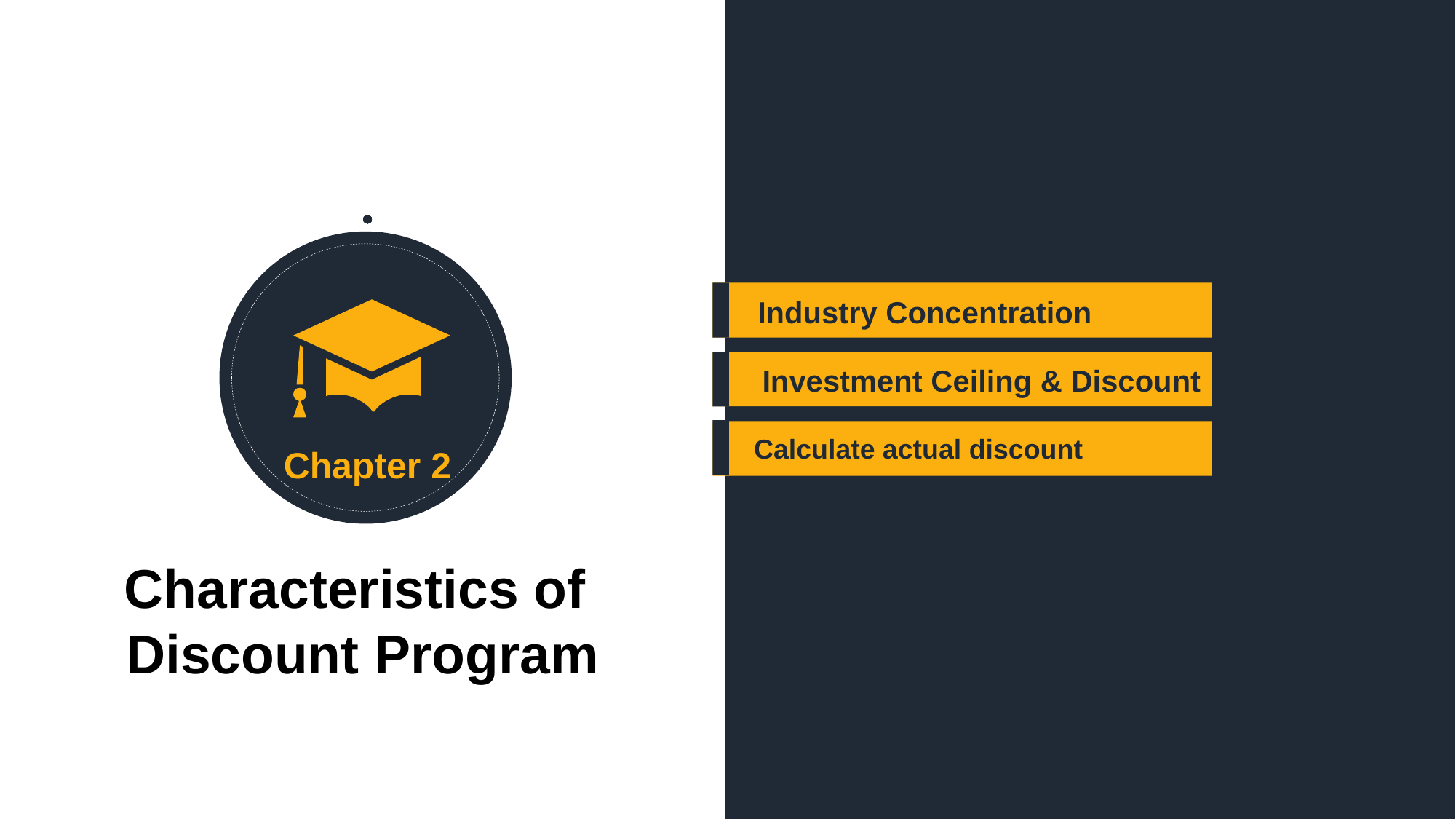

Industry Concentration
Investment Ceiling & Discount
Calculate actual discount
研究理论与文献综述
主要创新

Chapter 2
Characteristics of
Discount Program